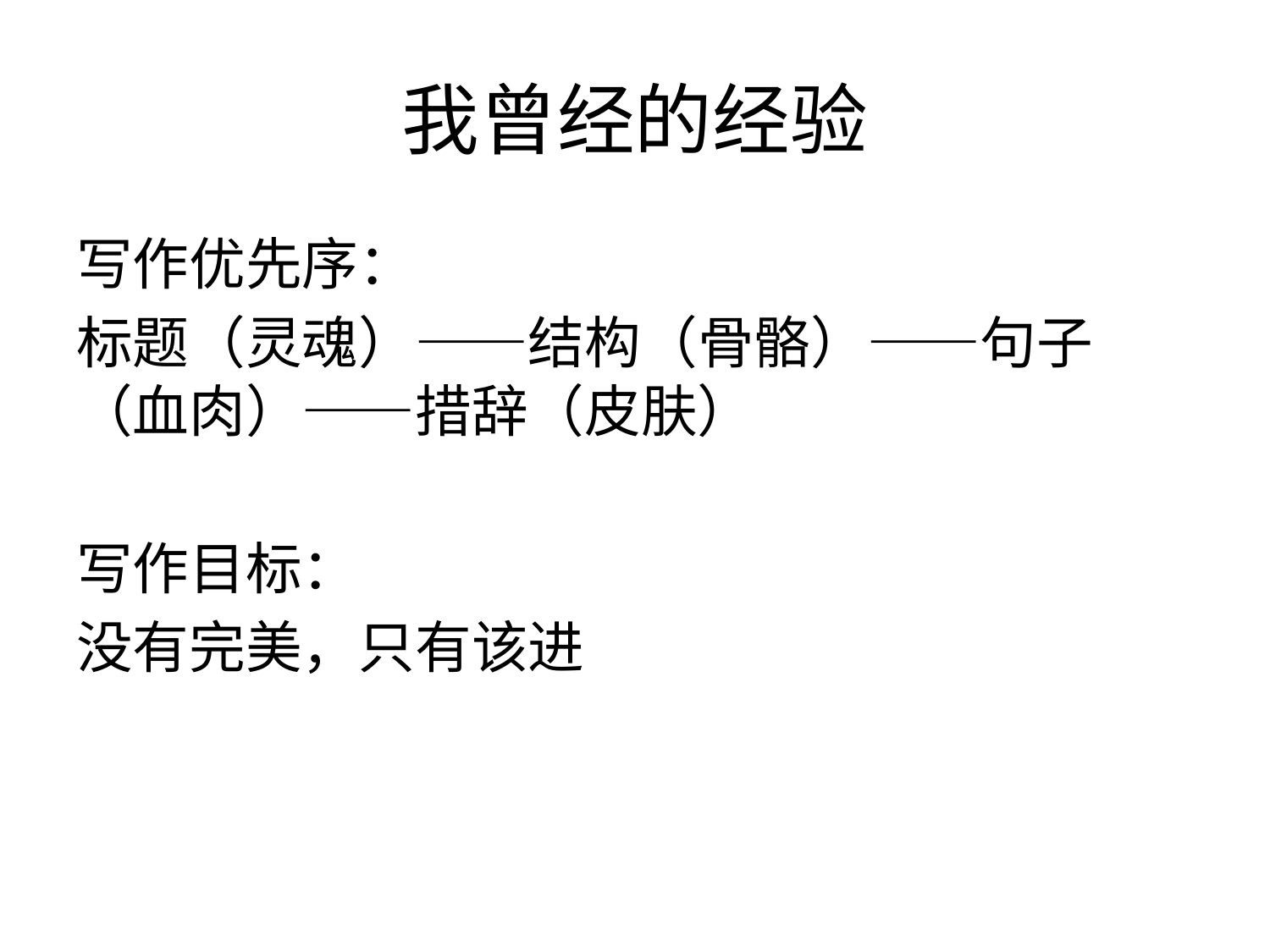

# 我曾经的经验
写作优先序：
标题（灵魂）——结构（骨骼）——句子（血肉）——措辞（皮肤）

写作目标：
没有完美，只有该进